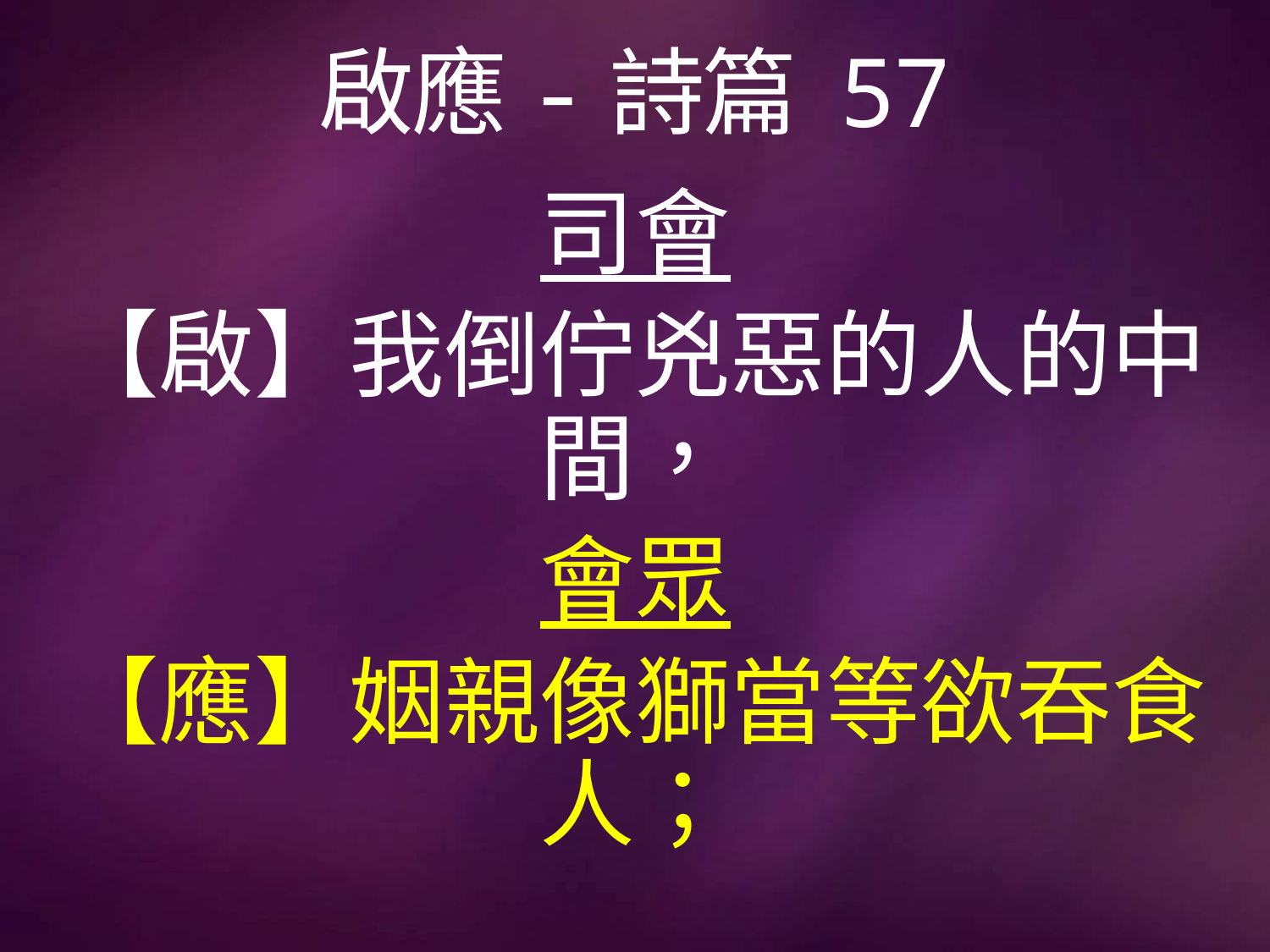

# 啟應-詩篇 57
司會
【啟】我倒佇兇惡的人的中間，
會眾
【應】姻親像獅當等欲吞食人；